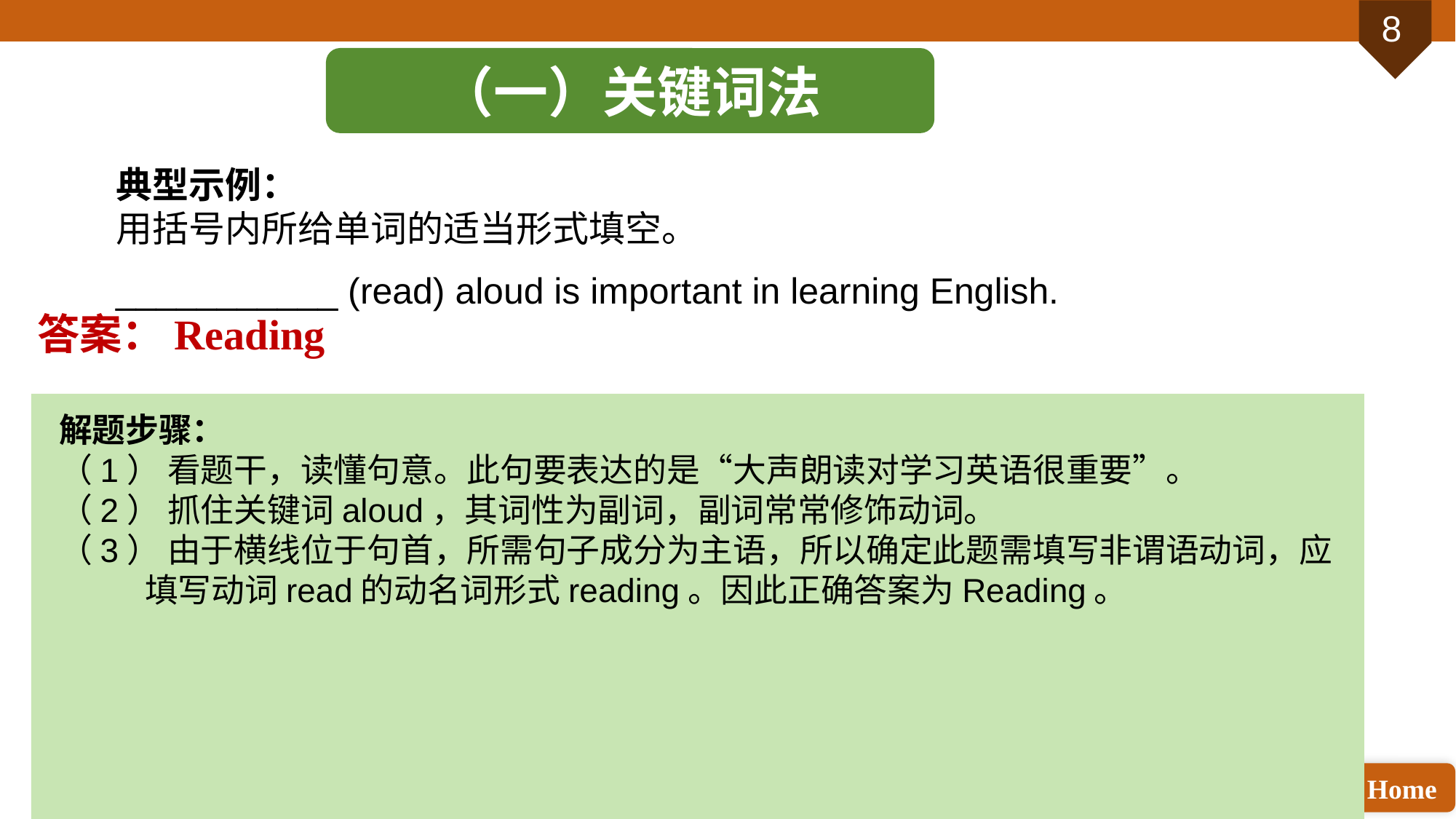

（一）关键词法
典型示例：
用括号内所给单词的适当形式填空。
___________ (read) aloud is important in learning English.
答案：Reading

解题步骤：
（1） 看题干，读懂句意。此句要表达的是“大声朗读对学习英语很重要”。
（2） 抓住关键词aloud，其词性为副词，副词常常修饰动词。
（3） 由于横线位于句首，所需句子成分为主语，所以确定此题需填写非谓语动词，应填写动词read的动名词形式reading。因此正确答案为Reading。